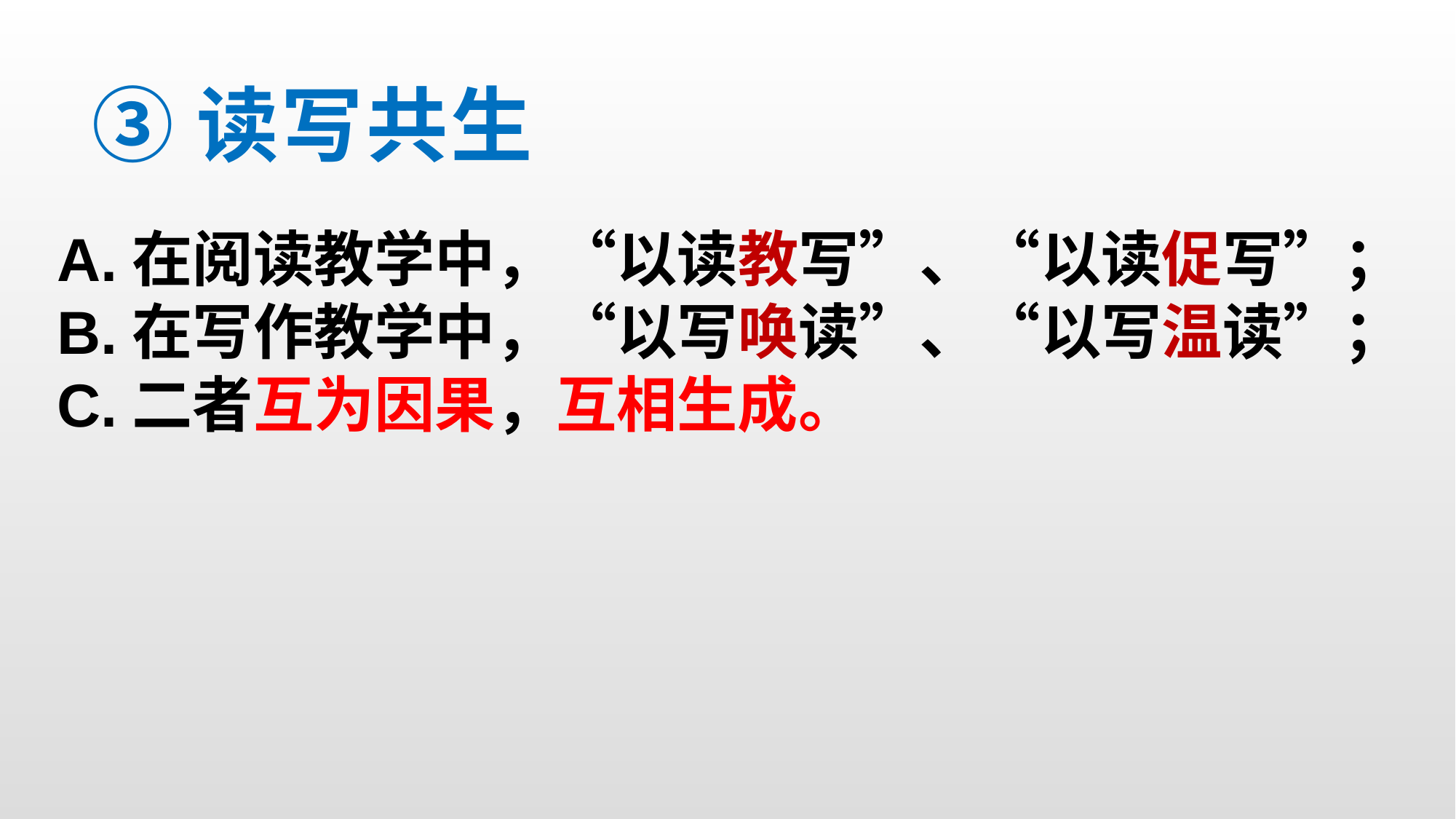

# ③读写共生
A.在阅读教学中，“以读教写”、“以读促写”；
B.在写作教学中，“以写唤读”、“以写温读”；
C.二者互为因果，互相生成。